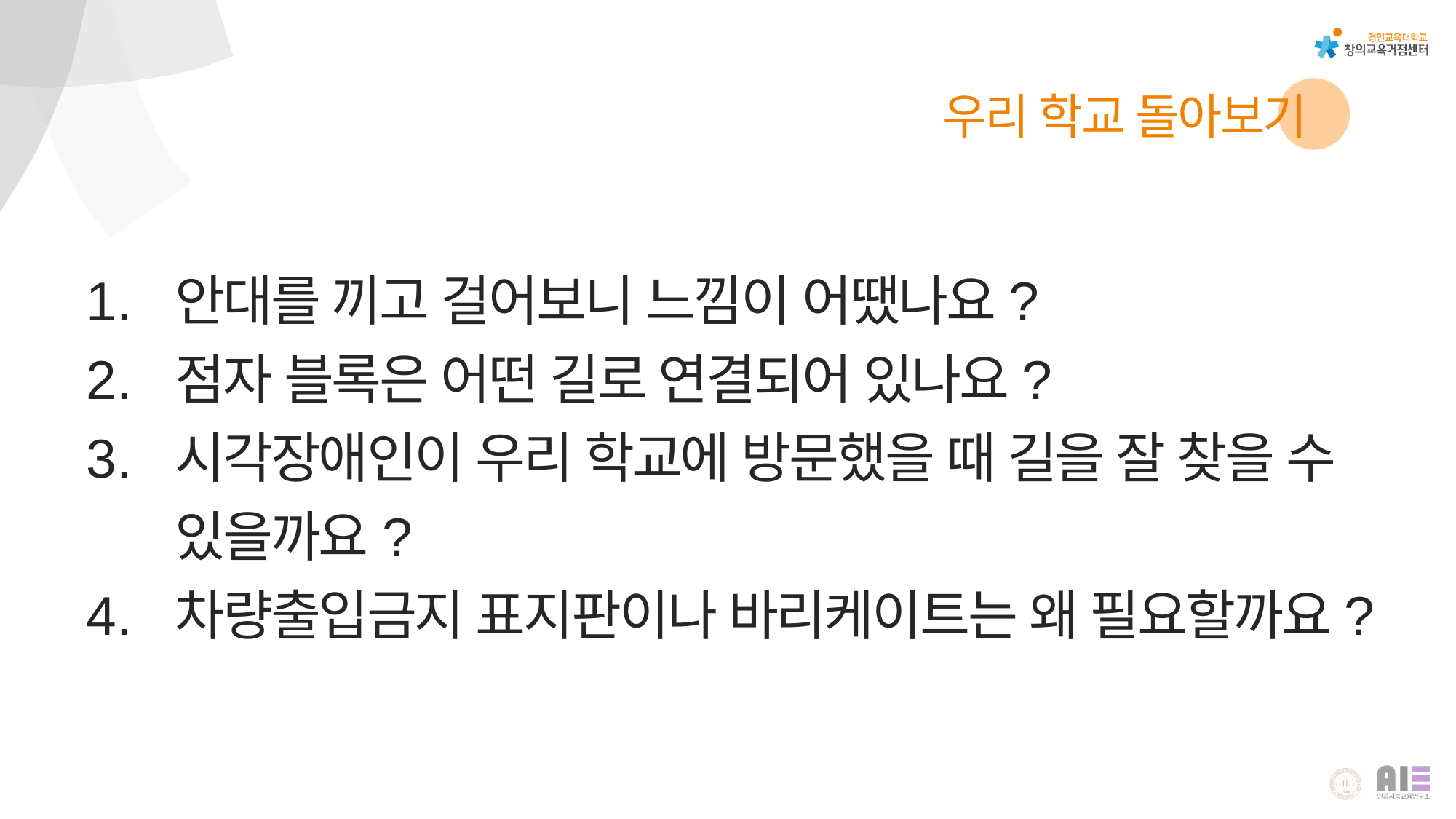

우리 학교 돌아보기

안대를 끼고 걸어보니 느낌이 어땠나요?
점자 블록은 어떤 길로 연결되어 있나요?
시각장애인이 우리 학교에 방문했을 때 길을 잘 찾을 수 있을까요?
차량출입금지 표지판이나 바리케이트는 왜 필요할까요?